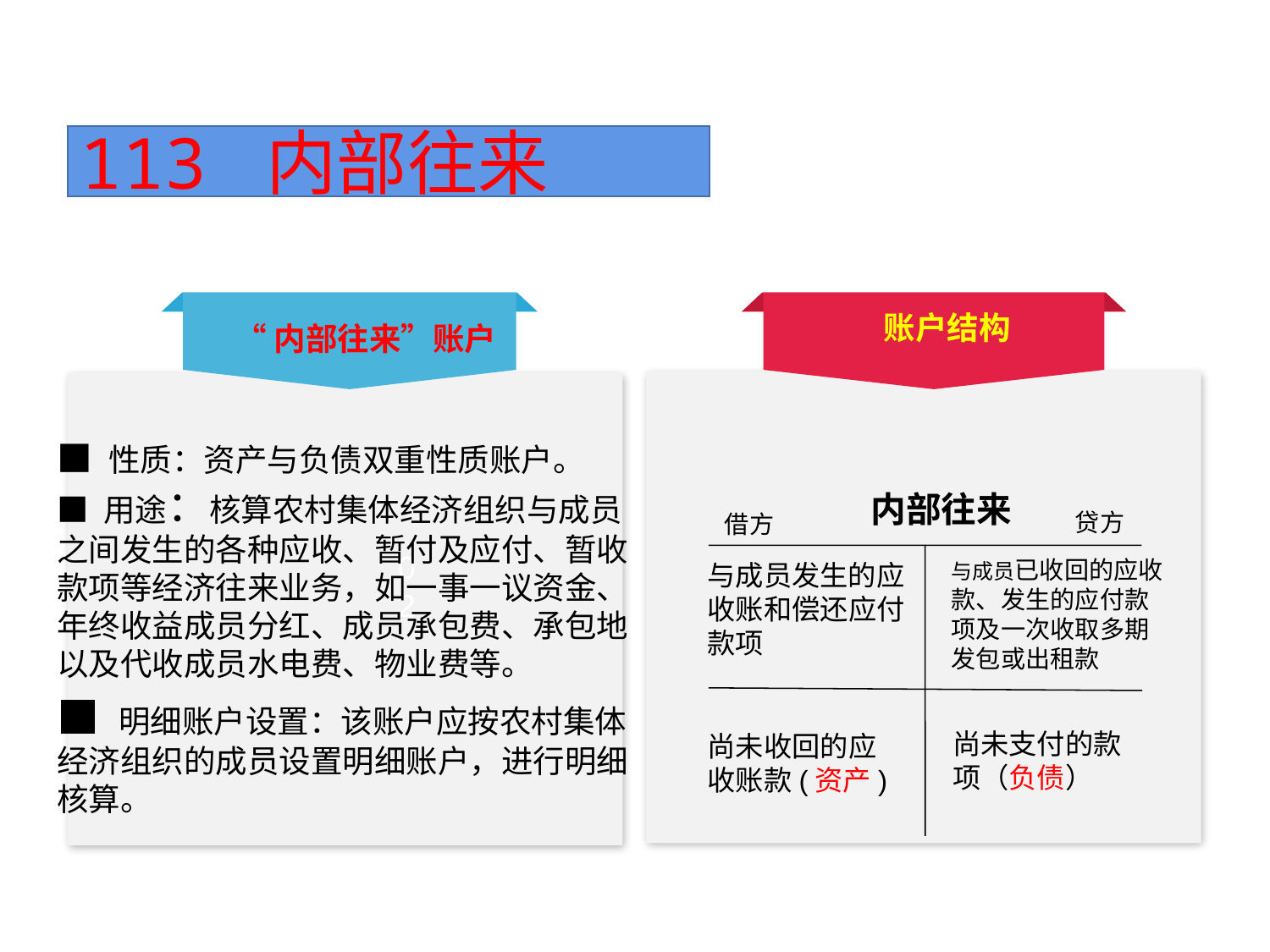

113 内部往来

    账户结构
“内部往来”账户

■ 性质：资产与负债双重性质账户。
■ 用途：核算农村集体经济组织与成员之间发生的各种应收、暂付及应付、暂收款项等经济往来业务，如一事一议资金、年终收益成员分红、成员承包费、承包地以及代收成员水电费、物业费等。
■ 明细账户设置：该账户应按农村集体经济组织的成员设置明细账户，进行明细核算。

内部往来
贷方
借方

与成员已收回的应收款、发生的应付款项及一次收取多期发包或出租款
与成员发生的应收账和偿还应付款项

尚未收回的应收账款(资产)
04
02
06
05
尚未支付的款项（负债）